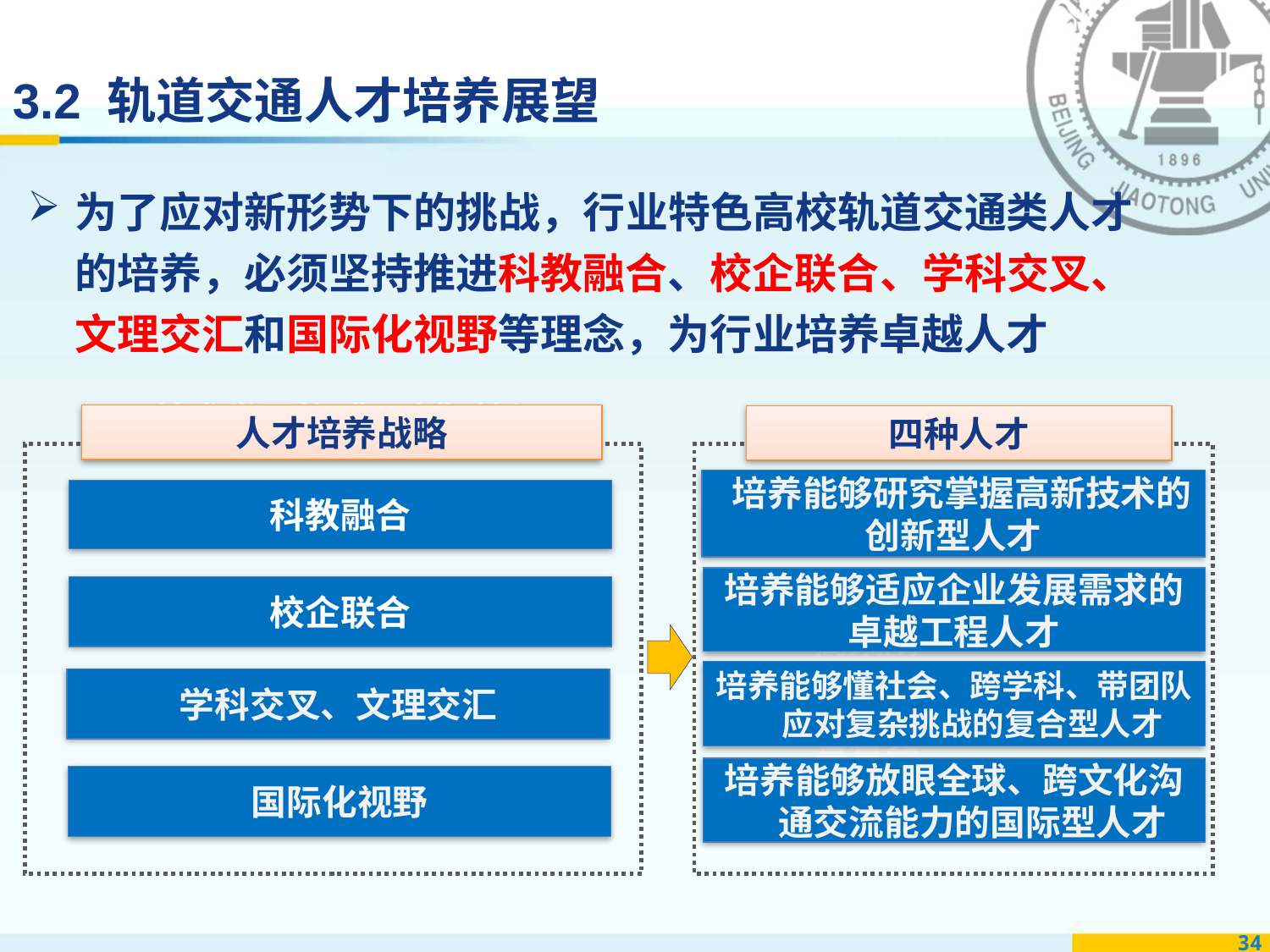

3.2 轨道交通人才培养展望
为了应对新形势下的挑战，行业特色高校轨道交通类人才的培养，必须坚持推进科教融合、校企联合、学科交叉、文理交汇和国际化视野等理念，为行业培养卓越人才
技术发展的“三高”特征
人才培养战略
四种人才

 培养能够研究掌握高新技术的
创新型人才
科教融合
培养能够适应企业发展需求的
卓越工程人才
校企联合
高集成

培养能够懂社会、跨学科、带团队应对复杂挑战的复合型人才
学科交叉、文理交汇
高复合
培养能够放眼全球、跨文化沟通交流能力的国际型人才
国际化视野
34